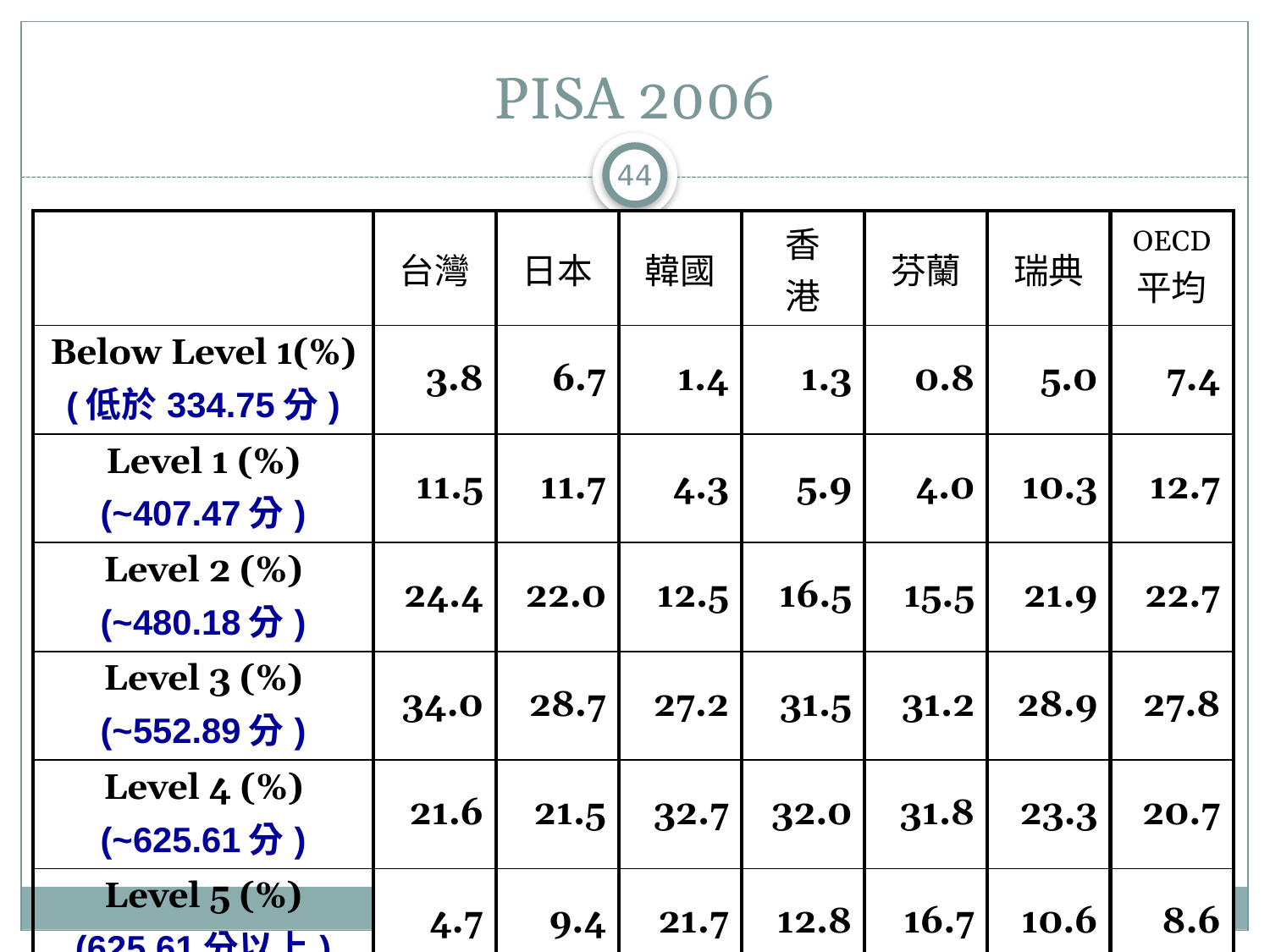

# PISA 2006
44
|  | 台灣 | 日本 | 韓國 | 香 港 | 芬蘭 | 瑞典 | OECD 平均 |
| --- | --- | --- | --- | --- | --- | --- | --- |
| Below Level 1(%) (低於334.75分) | 3.8 | 6.7 | 1.4 | 1.3 | 0.8 | 5.0 | 7.4 |
| Level 1 (%) (~407.47分) | 11.5 | 11.7 | 4.3 | 5.9 | 4.0 | 10.3 | 12.7 |
| Level 2 (%) (~480.18分) | 24.4 | 22.0 | 12.5 | 16.5 | 15.5 | 21.9 | 22.7 |
| Level 3 (%) (~552.89分) | 34.0 | 28.7 | 27.2 | 31.5 | 31.2 | 28.9 | 27.8 |
| Level 4 (%) (~625.61分) | 21.6 | 21.5 | 32.7 | 32.0 | 31.8 | 23.3 | 20.7 |
| Level 5 (%) (625.61分以上) | 4.7 | 9.4 | 21.7 | 12.8 | 16.7 | 10.6 | 8.6 |